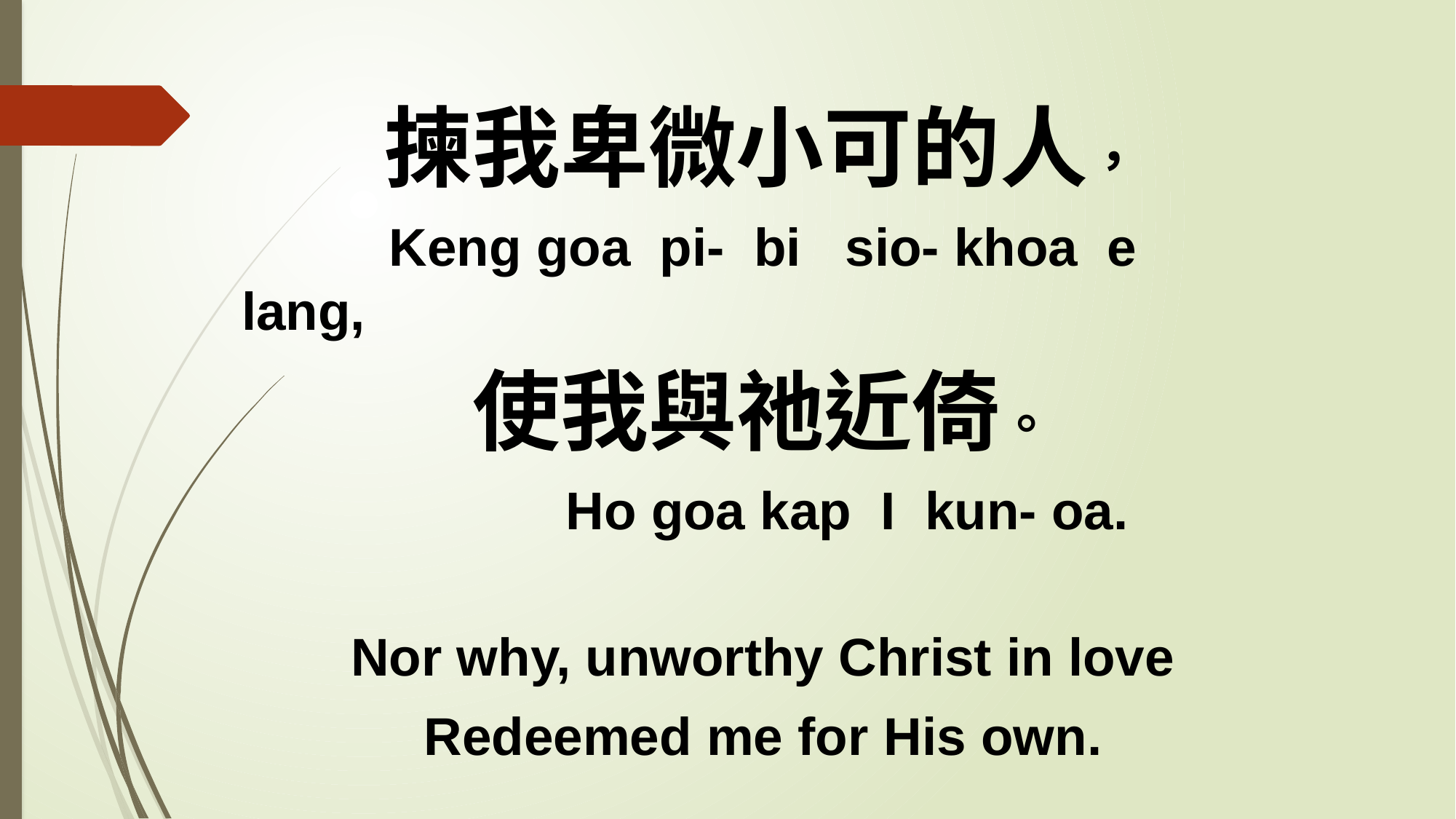

揀我卑微小可的人，
          Keng goa  pi-  bi   sio- khoa  e  lang,
使我與祂近倚。
                      Ho goa kap  I  kun- oa.

Nor why, unworthy Christ in love
Redeemed me for His own.